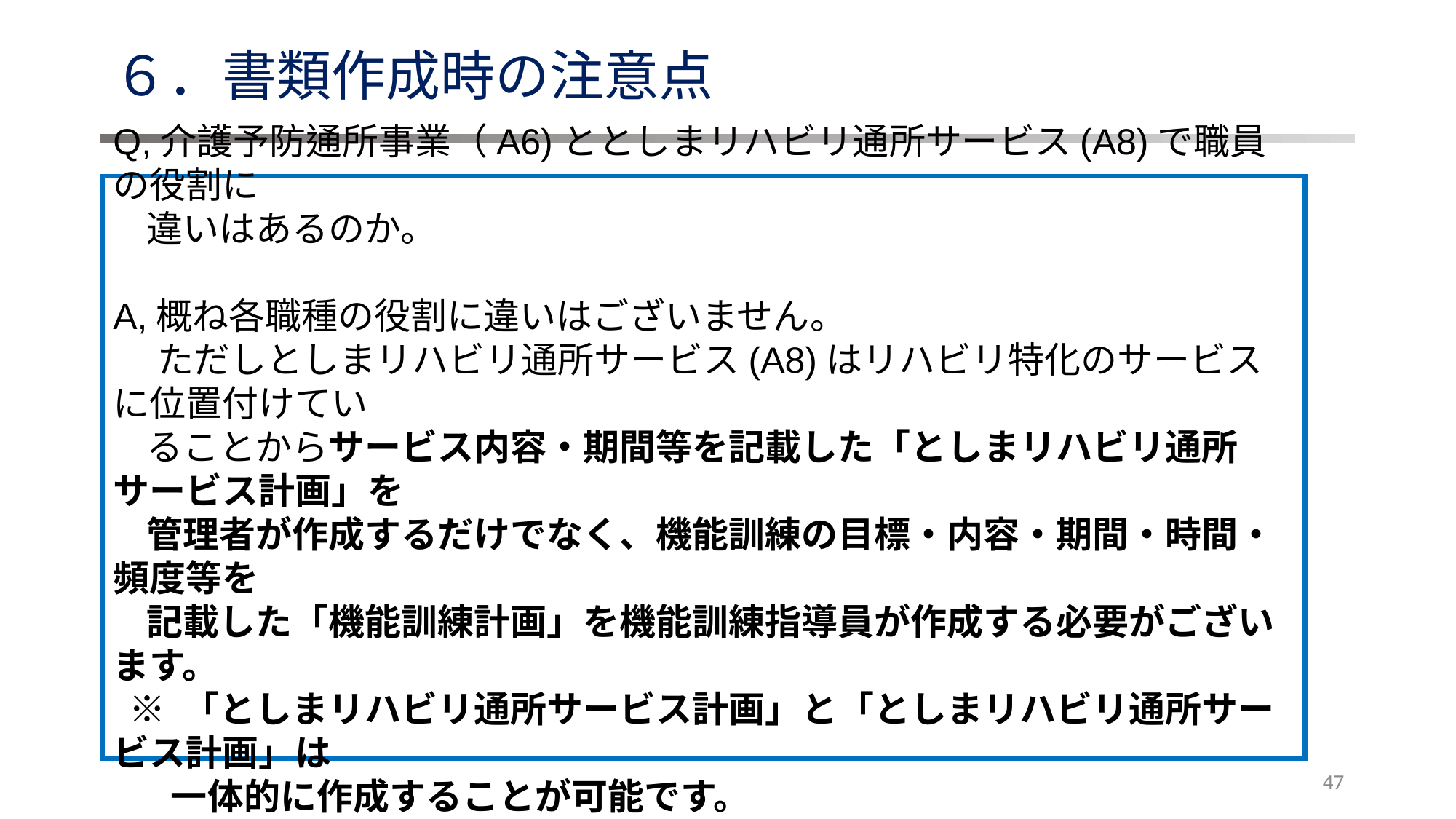

# ６．書類作成時の注意点

Q,介護予防通所事業（A6)ととしまリハビリ通所サービス(A8)で職員の役割に
   違いはあるのか。

A,概ね各職種の役割に違いはございません。
　 ただしとしまリハビリ通所サービス(A8)はリハビリ特化のサービスに位置付けてい
   ることからサービス内容・期間等を記載した「としまリハビリ通所サービス計画」を
   管理者が作成するだけでなく、機能訓練の目標・内容・期間・時間・頻度等を
   記載した「機能訓練計画」を機能訓練指導員が作成する必要がございます。
  ※ 「としまリハビリ通所サービス計画」と「としまリハビリ通所サービス計画」は
      一体的に作成することが可能です。
47